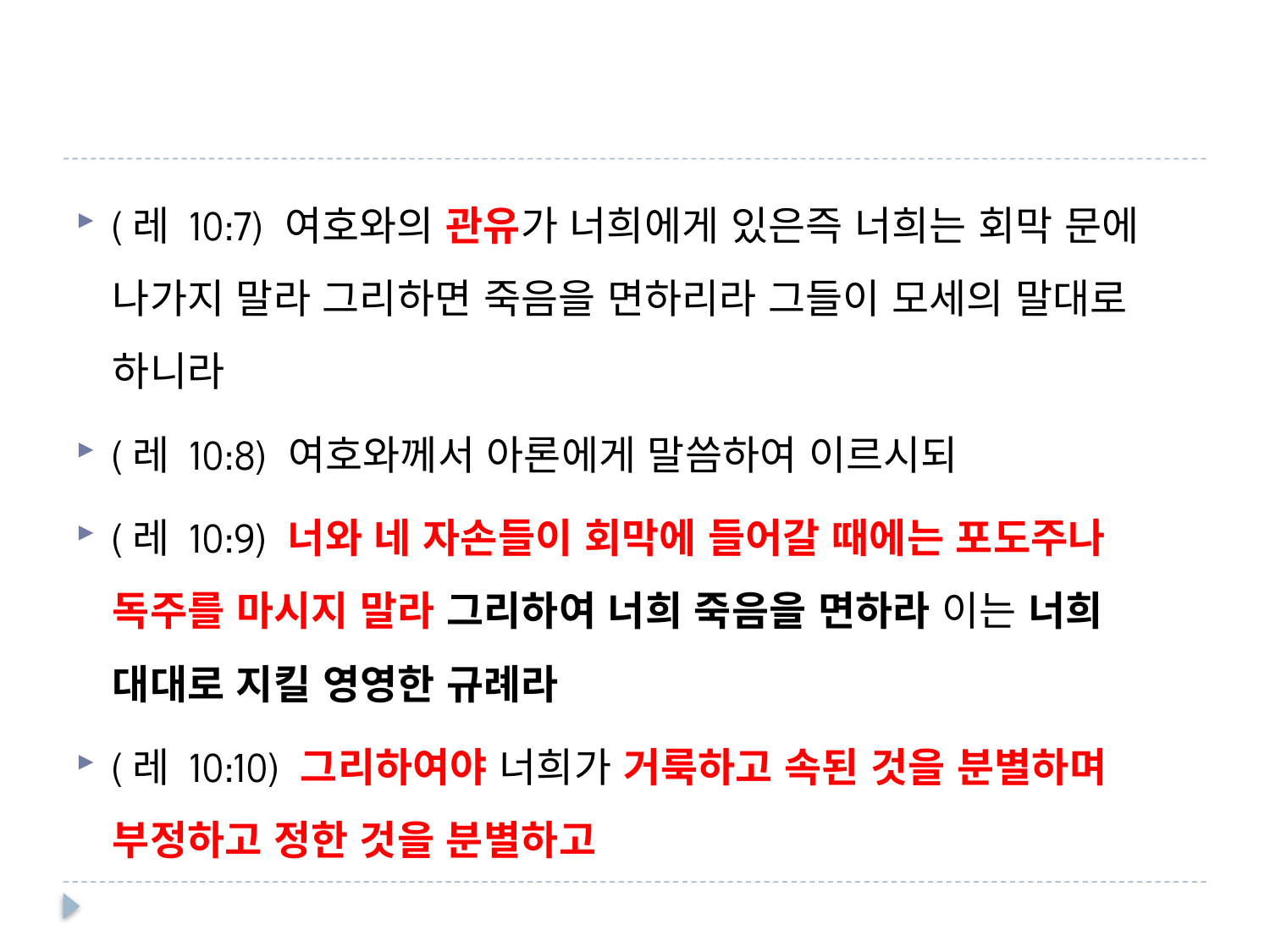

#
(레 10:7) 여호와의 관유가 너희에게 있은즉 너희는 회막 문에 나가지 말라 그리하면 죽음을 면하리라 그들이 모세의 말대로 하니라
(레 10:8) 여호와께서 아론에게 말씀하여 이르시되
(레 10:9) 너와 네 자손들이 회막에 들어갈 때에는 포도주나 독주를 마시지 말라 그리하여 너희 죽음을 면하라 이는 너희 대대로 지킬 영영한 규례라
(레 10:10) 그리하여야 너희가 거룩하고 속된 것을 분별하며 부정하고 정한 것을 분별하고